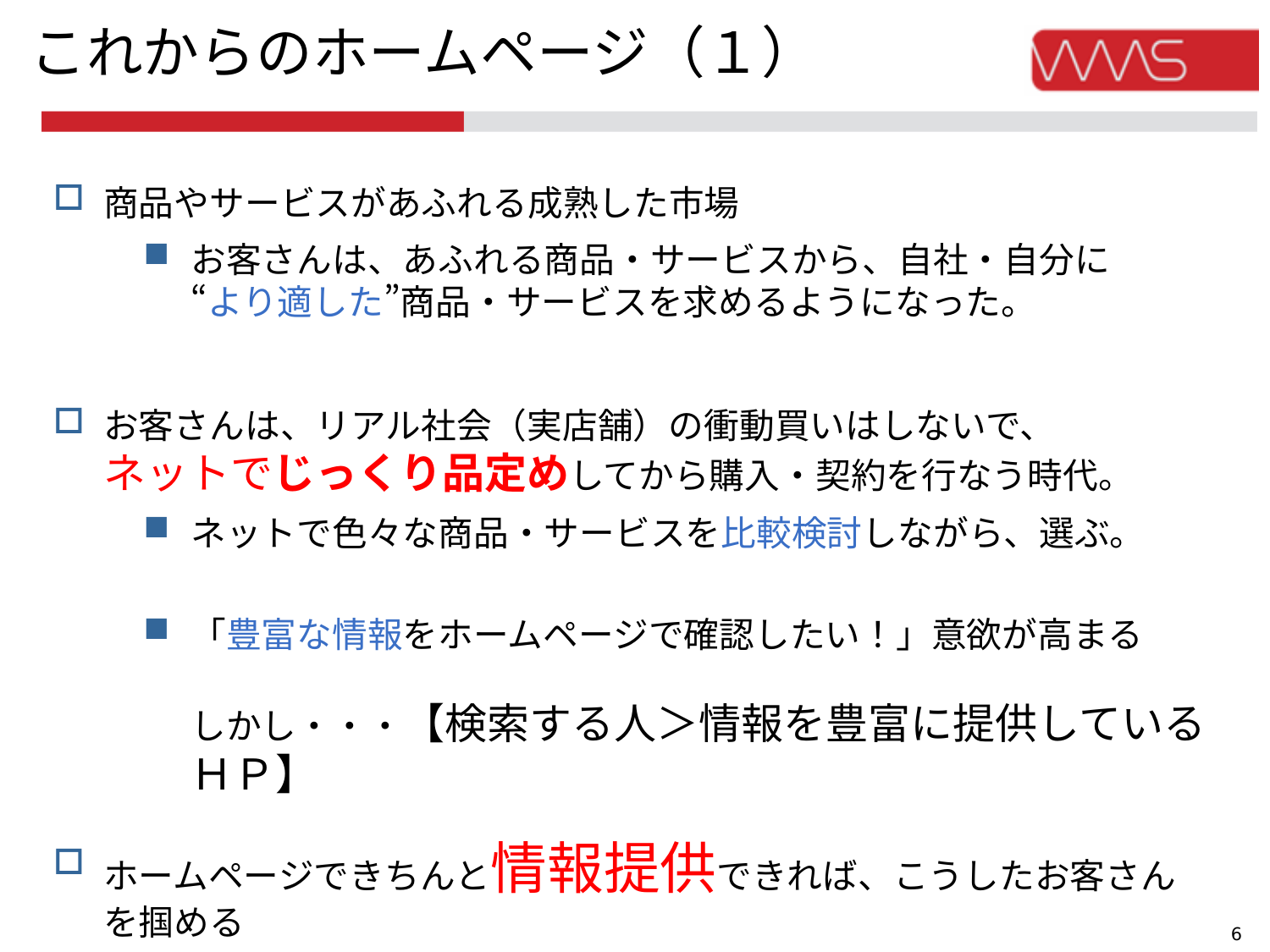

# これからのホームページ（１）
商品やサービスがあふれる成熟した市場
お客さんは、あふれる商品・サービスから、自社・自分に
“より適した”商品・サービスを求めるようになった。

お客さんは、リアル社会（実店舗）の衝動買いはしないで、
ネットでじっくり品定めしてから購入・契約を行なう時代。
ネットで色々な商品・サービスを比較検討しながら、選ぶ。
「豊富な情報をホームページで確認したい！」意欲が高まる
しかし・・・【検索する人＞情報を豊富に提供しているＨＰ】
ホームページできちんと情報提供できれば、こうしたお客さんを掴める
6